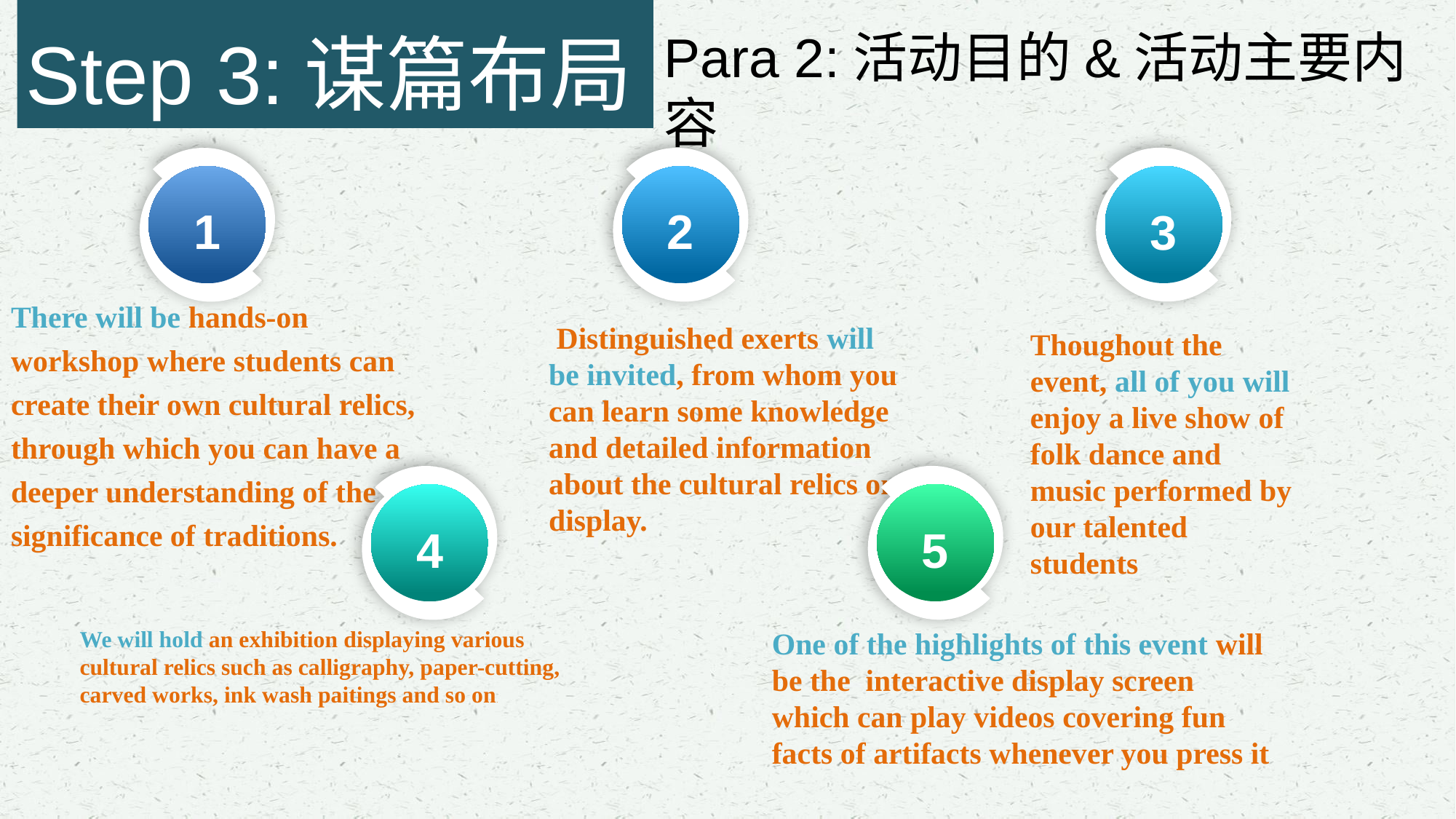

Step 3:谋篇布局
Para 2:活动目的&活动主要内容

2
3

1
There will be hands-on workshop where students can create their own cultural relics, through which you can have a deeper understanding of the significance of traditions.

 Distinguished exerts will be invited, from whom you can learn some knowledge  and detailed information about the cultural relics on display.
Thoughout the event, all of you will enjoy a live show of folk dance and music performed by our talented students

5
4

One of the highlights of this event will be the  interactive display screen which can play videos covering fun facts of artifacts whenever you press it
We will hold an exhibition displaying various cultural relics such as calligraphy, paper-cutting, carved works, ink wash paitings and so on.